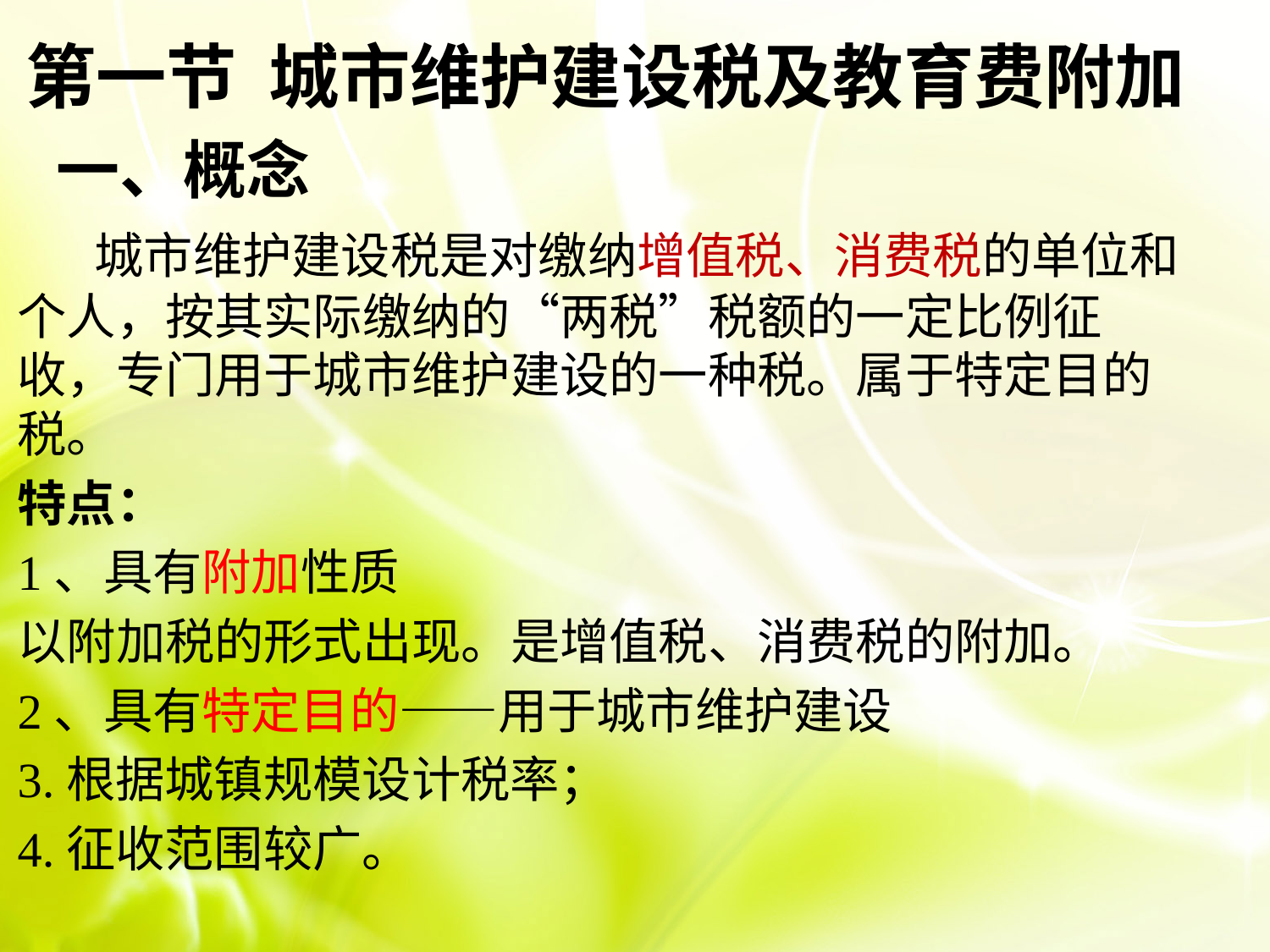

第一节  城市维护建设税及教育费附加
  一、概念
     城市维护建设税是对缴纳增值税、消费税的单位和个人，按其实际缴纳的“两税”税额的一定比例征收，专门用于城市维护建设的一种税。属于特定目的税。
特点：
1、具有附加性质
以附加税的形式出现。是增值税、消费税的附加。
2、具有特定目的——用于城市维护建设
3.根据城镇规模设计税率；
4.征收范围较广。